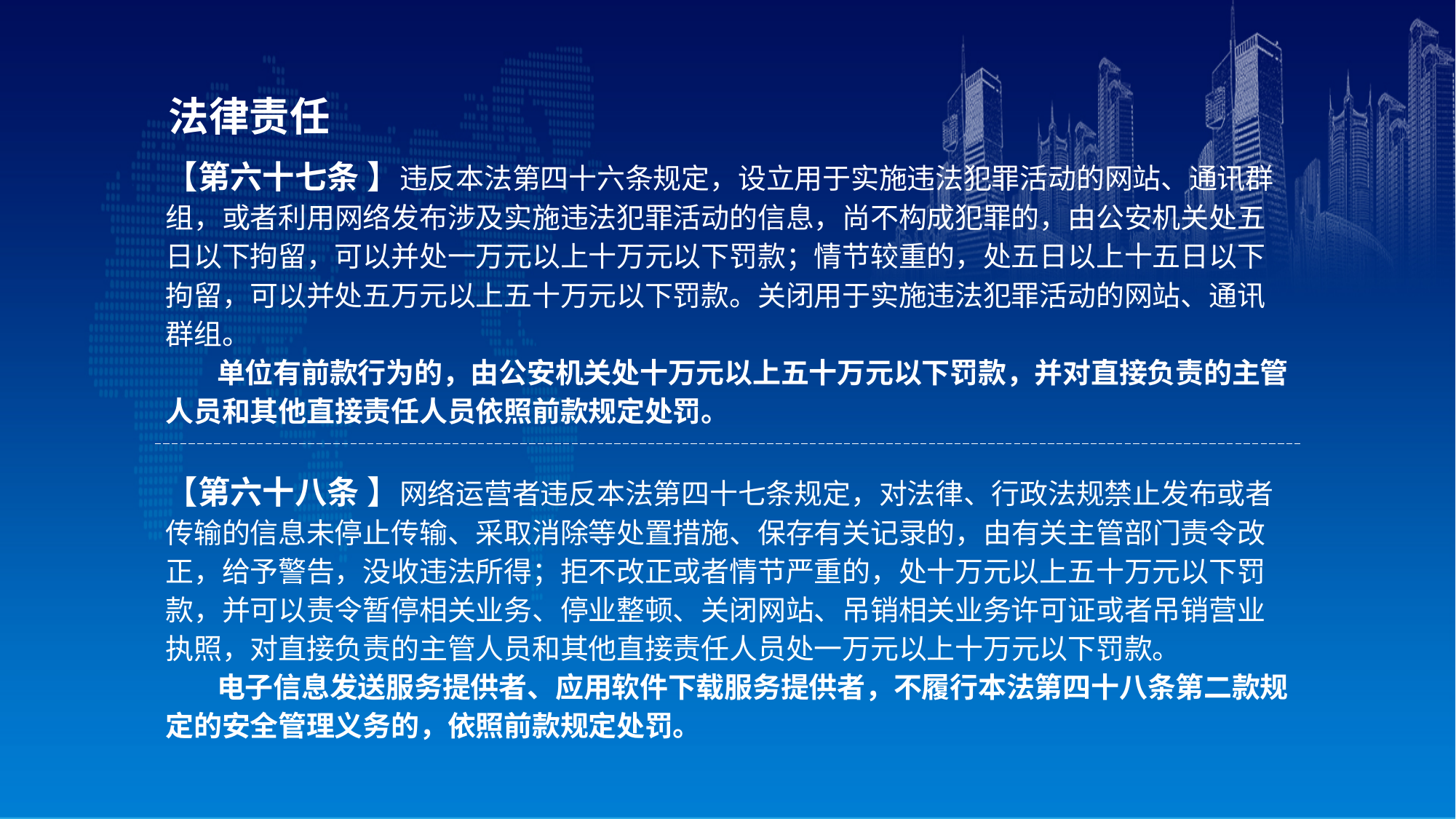

法律责任
【第六十七条 】违反本法第四十六条规定，设立用于实施违法犯罪活动的网站、通讯群组，或者利用网络发布涉及实施违法犯罪活动的信息，尚不构成犯罪的，由公安机关处五日以下拘留，可以并处一万元以上十万元以下罚款；情节较重的，处五日以上十五日以下拘留，可以并处五万元以上五十万元以下罚款。关闭用于实施违法犯罪活动的网站、通讯群组。
       单位有前款行为的，由公安机关处十万元以上五十万元以下罚款，并对直接负责的主管人员和其他直接责任人员依照前款规定处罚。
【第六十八条 】网络运营者违反本法第四十七条规定，对法律、行政法规禁止发布或者传输的信息未停止传输、采取消除等处置措施、保存有关记录的，由有关主管部门责令改正，给予警告，没收违法所得；拒不改正或者情节严重的，处十万元以上五十万元以下罚款，并可以责令暂停相关业务、停业整顿、关闭网站、吊销相关业务许可证或者吊销营业执照，对直接负责的主管人员和其他直接责任人员处一万元以上十万元以下罚款。
       电子信息发送服务提供者、应用软件下载服务提供者，不履行本法第四十八条第二款规定的安全管理义务的，依照前款规定处罚。